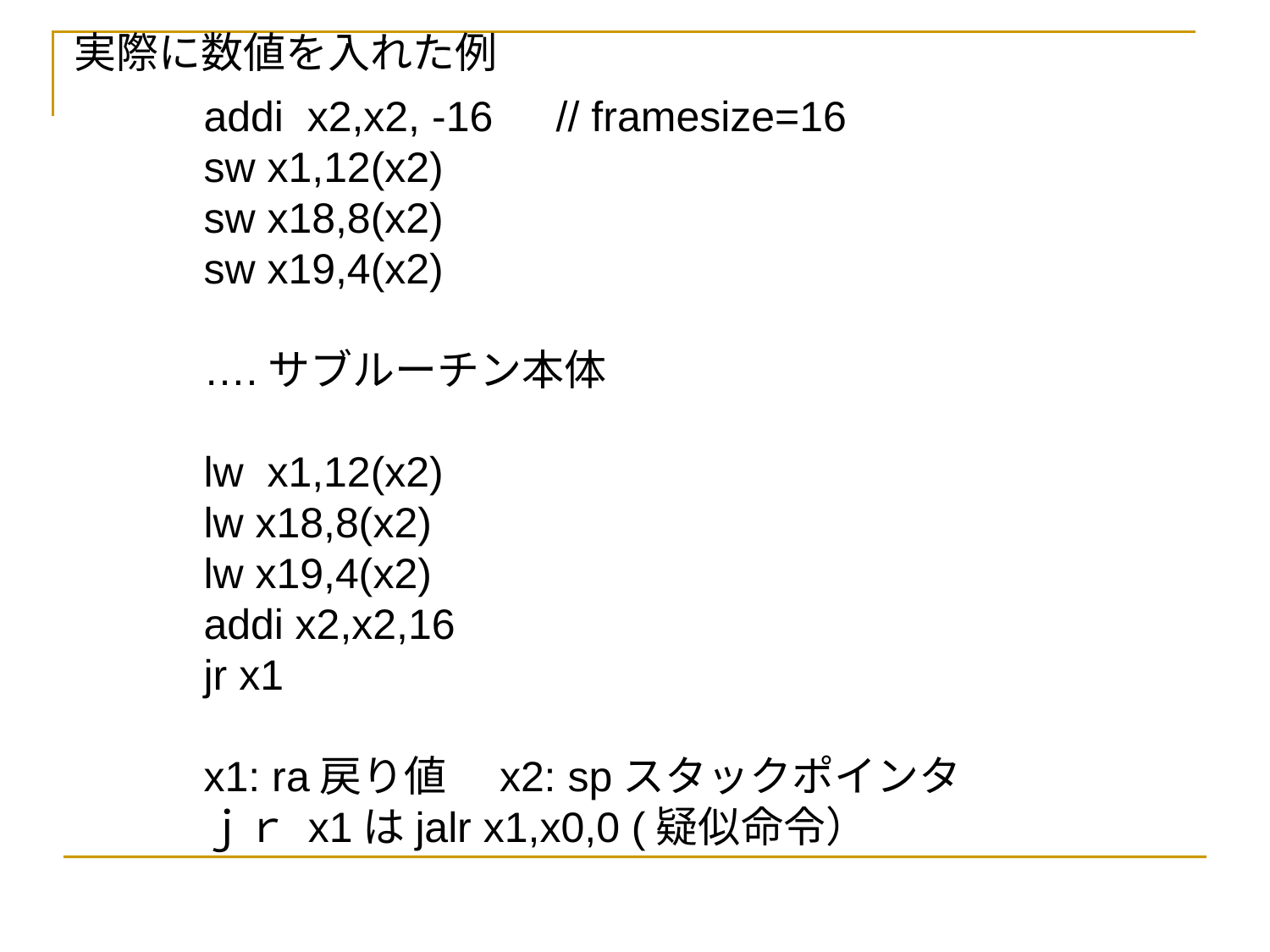

実際に数値を入れた例
addi  x2,x2, -16　// framesize=16
sw x1,12(x2)
sw x18,8(x2)
sw x19,4(x2)

….サブルーチン本体

lw  x1,12(x2)
lw x18,8(x2)
lw x19,4(x2)
addi x2,x2,16
jr x1

x1: ra戻り値　x2: spスタックポインタ
ｊｒ x1はjalr x1,x0,0 (疑似命令）